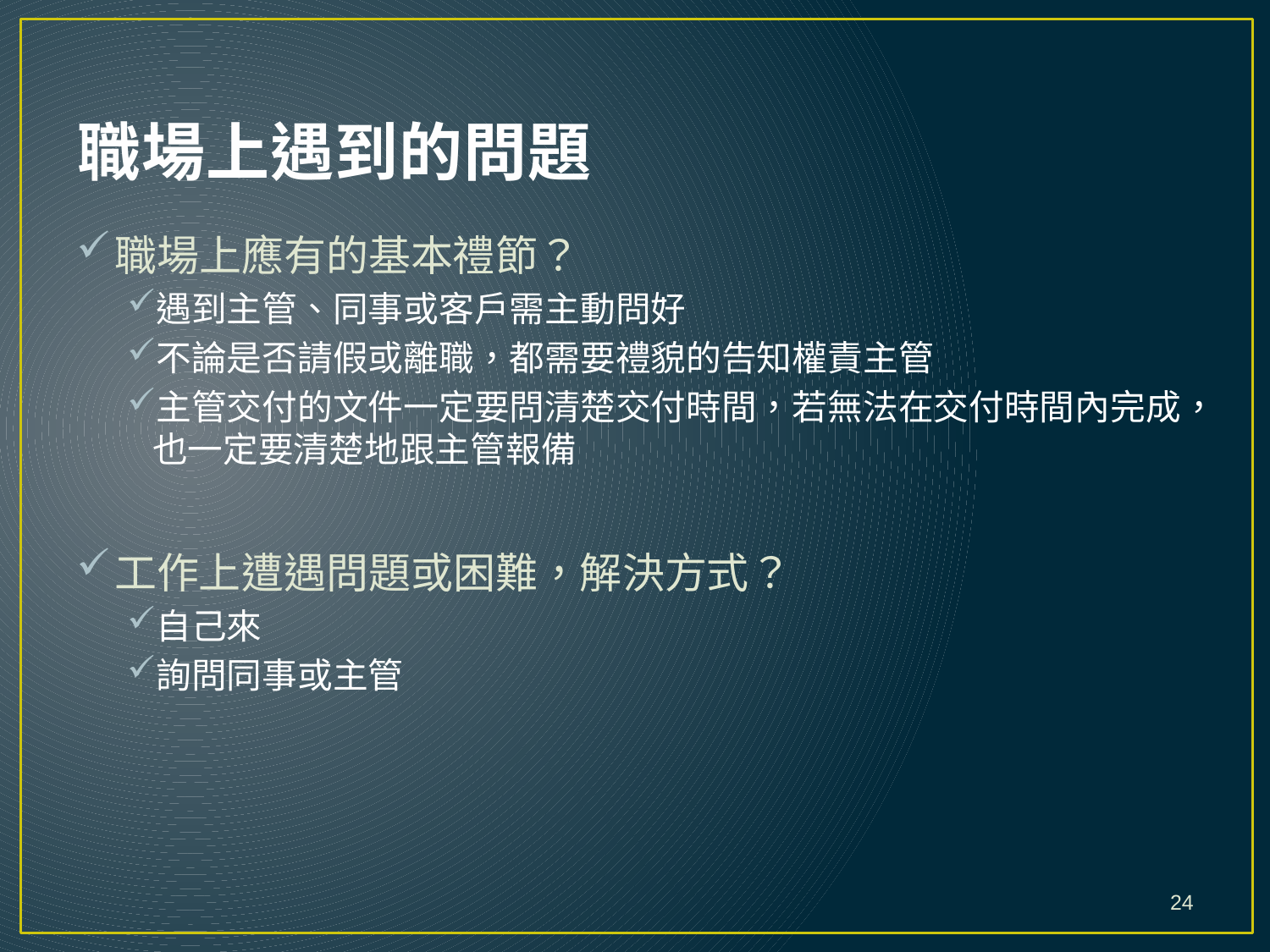

# 職場上遇到的問題
職場上應有的基本禮節？
遇到主管、同事或客戶需主動問好
不論是否請假或離職，都需要禮貌的告知權責主管
主管交付的文件一定要問清楚交付時間，若無法在交付時間內完成，也一定要清楚地跟主管報備

工作上遭遇問題或困難，解決方式？
自己來
詢問同事或主管

24